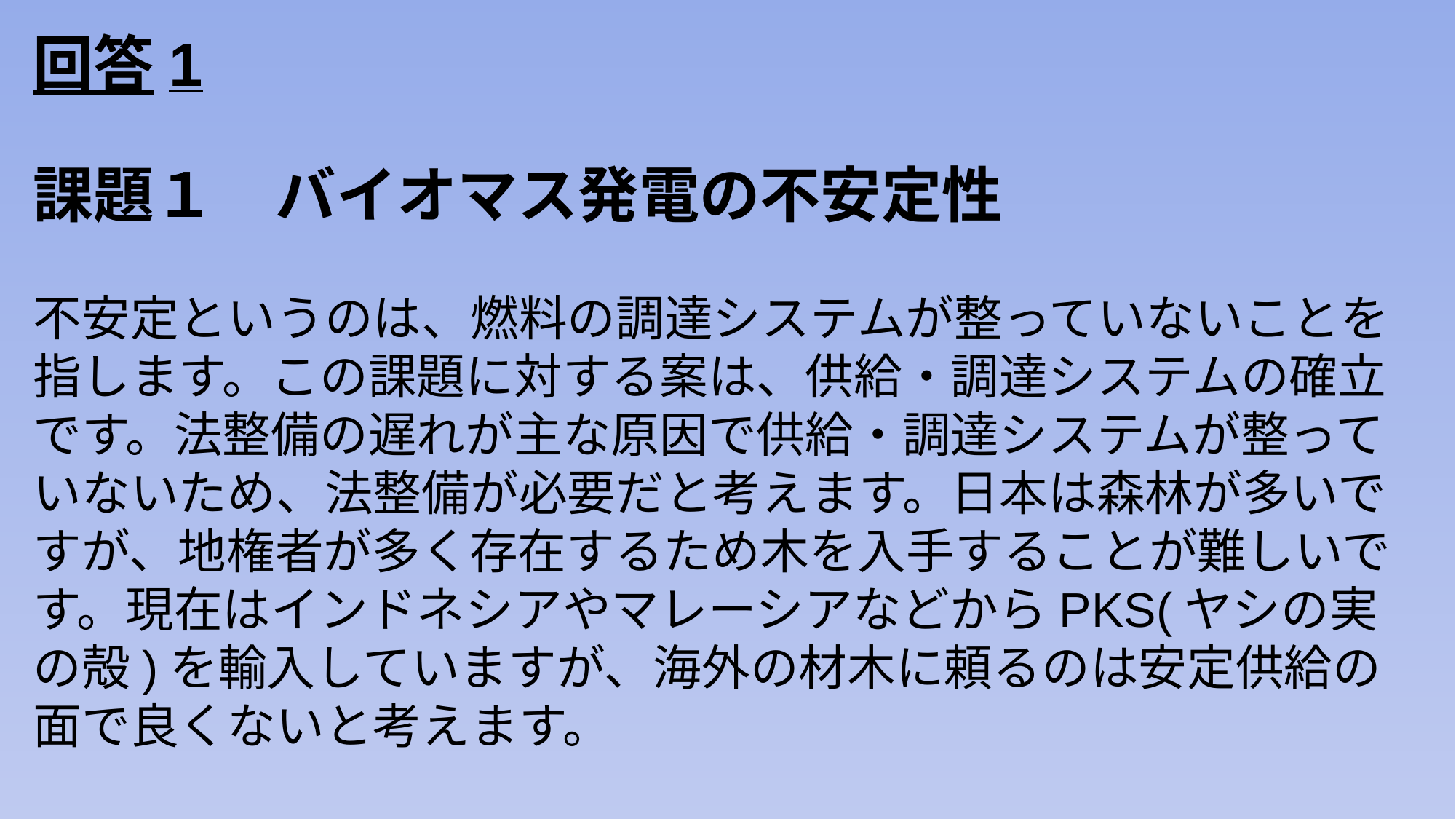

回答1

課題１　バイオマス発電の不安定性

不安定というのは、燃料の調達システムが整っていないことを指します。この課題に対する案は、供給・調達システムの確立です。法整備の遅れが主な原因で供給・調達システムが整っていないため、法整備が必要だと考えます。日本は森林が多いですが、地権者が多く存在するため木を入手することが難しいです。現在はインドネシアやマレーシアなどからPKS(ヤシの実の殻)を輸入していますが、海外の材木に頼るのは安定供給の面で良くないと考えます。